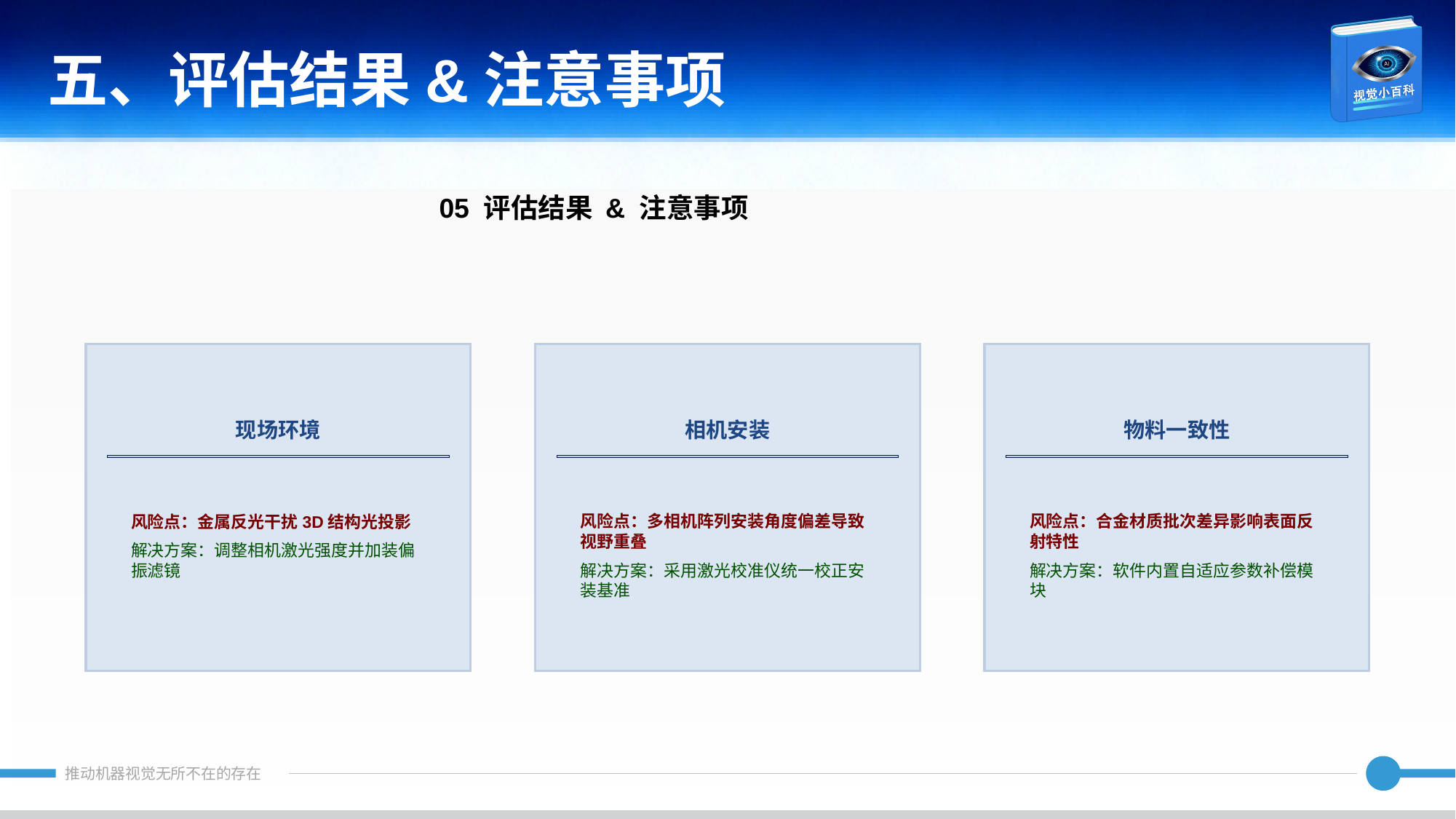

五、评估结果&注意事项

05 评估结果 & 注意事项

现场环境

相机安装

物料一致性

风险点：金属反光干扰3D结构光投影
解决方案：调整相机激光强度并加装偏振滤镜

风险点：多相机阵列安装角度偏差导致视野重叠
解决方案：采用激光校准仪统一校正安装基准

风险点：合金材质批次差异影响表面反射特性
解决方案：软件内置自适应参数补偿模块
11